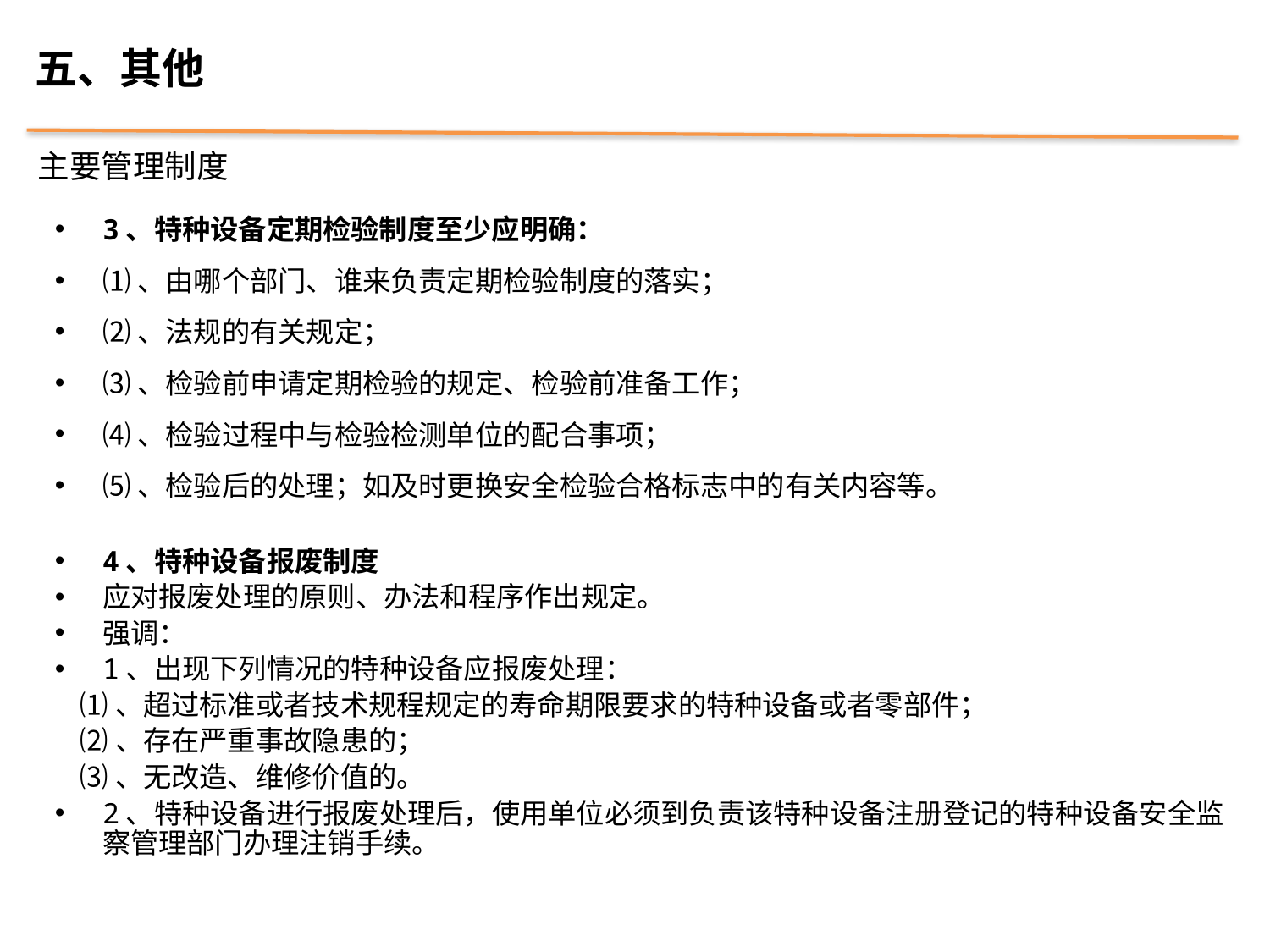

五、其他
主要管理制度
3、特种设备定期检验制度至少应明确：
⑴、由哪个部门、谁来负责定期检验制度的落实；
⑵、法规的有关规定；
⑶、检验前申请定期检验的规定、检验前准备工作；
⑷、检验过程中与检验检测单位的配合事项；
⑸、检验后的处理；如及时更换安全检验合格标志中的有关内容等。

4、特种设备报废制度
应对报废处理的原则、办法和程序作出规定。
强调：
1、出现下列情况的特种设备应报废处理：
    ⑴、超过标准或者技术规程规定的寿命期限要求的特种设备或者零部件；
    ⑵、存在严重事故隐患的；
    ⑶、无改造、维修价值的。
2、特种设备进行报废处理后，使用单位必须到负责该特种设备注册登记的特种设备安全监察管理部门办理注销手续。